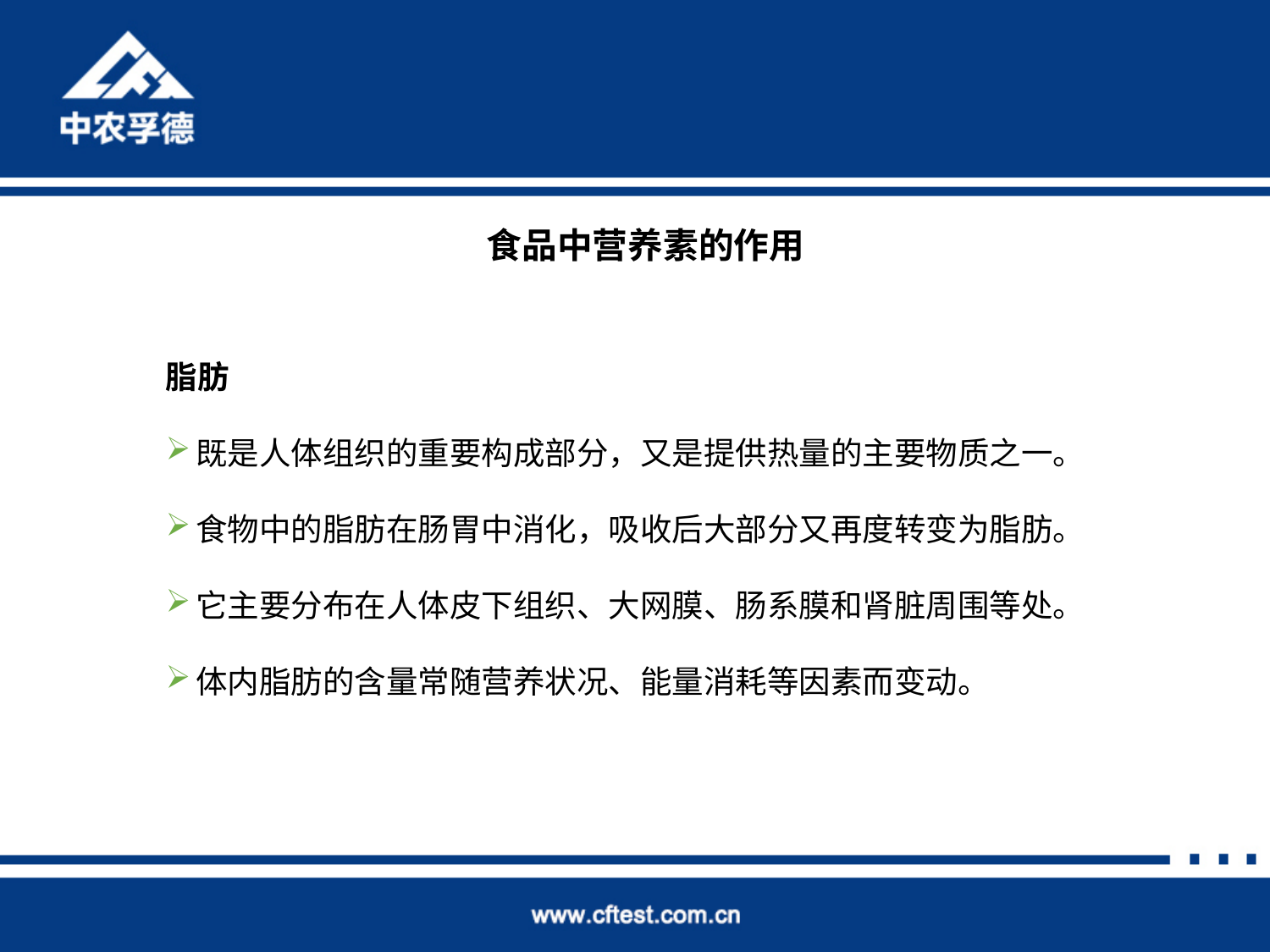

食品中营养素的作用
脂肪
既是人体组织的重要构成部分，又是提供热量的主要物质之一。
食物中的脂肪在肠胃中消化，吸收后大部分又再度转变为脂肪。
它主要分布在人体皮下组织、大网膜、肠系膜和肾脏周围等处。
体内脂肪的含量常随营养状况、能量消耗等因素而变动。